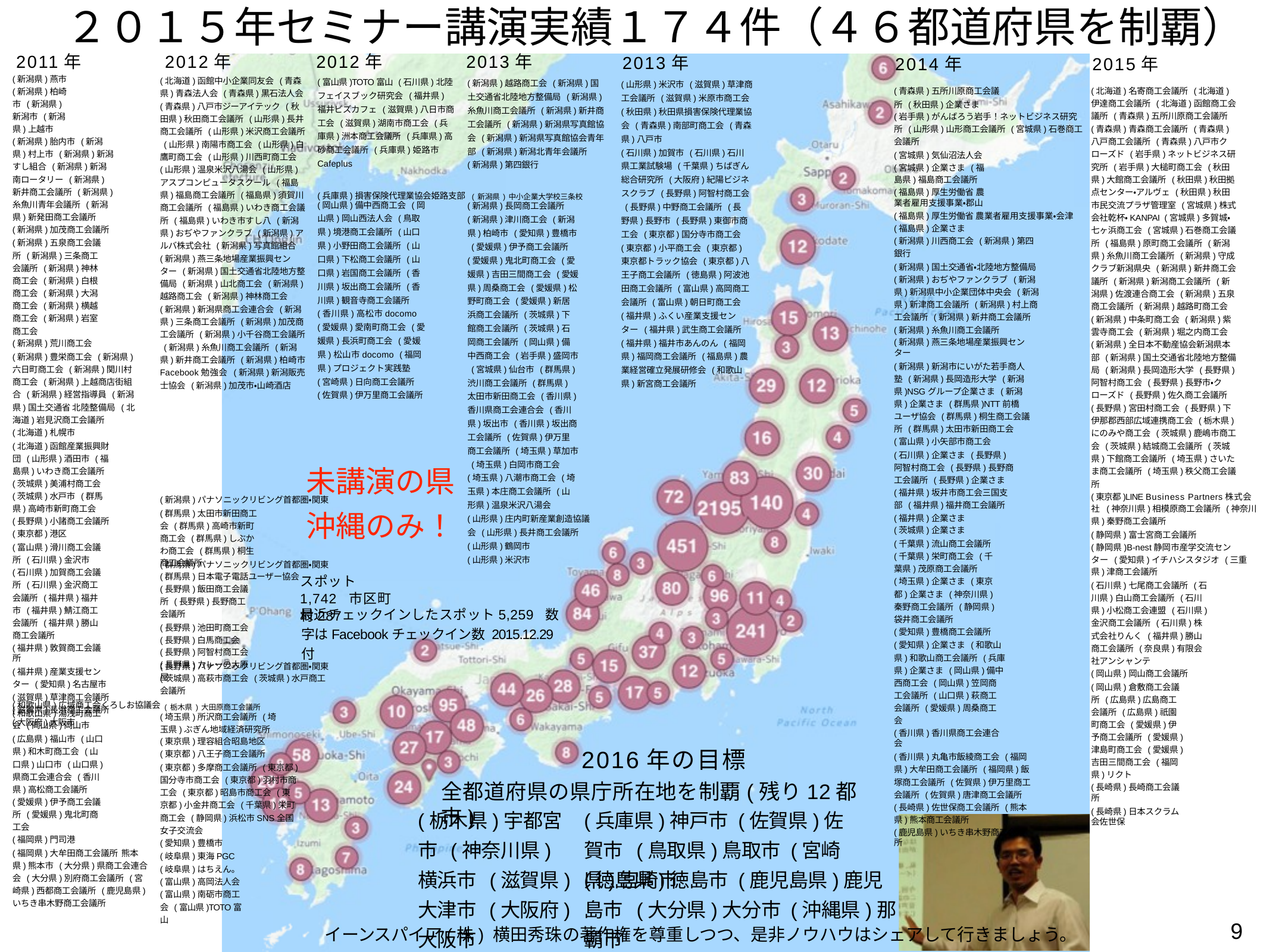

# ２０１５年セミナー講演実績１７４件（４６都道府県を制覇）

2011年
(新潟県)燕市  (新潟県)柏崎市  (新潟県)新潟市  (新潟県)上越市
(新潟県)胎内市  (新潟県)村上市  (新潟県)新潟すし組合  (新潟県)新潟南ロータリー  (新潟県)新井商工会議所  (新潟県)糸魚川青年会議所  (新潟県)新発田商工会議所
(新潟県)加茂商工会議所
(新潟県)五泉商工会議所  (新潟県)三条商工会議所  (新潟県)神林商工会  (新潟県)白根商工会  (新潟県)大潟商工会  (新潟県)横越商工会  (新潟県)岩室商工会
(新潟県)荒川商工会
(新潟県)豊栄商工会  (新潟県)六日町商工会  (新潟県)関川村商工会  (新潟県)上越商店街組合  (新潟県)経営指導員  (新潟県)国土交通省 北陸整備局  (北海道)岩見沢商工会議所
(北海道)札幌市
(北海道)函館産業振興財団  (山形県)酒田市  (福島県)いわき商工会議所  (茨城県)美浦村商工会  (茨城県)水戸市  (群馬県)高崎市新町商工会  (長野県)小諸商工会議所
(東京都)港区
(富山県)滑川商工会議所  (石川県)金沢市  (石川県)加賀商工会議所  (石川県)金沢商工会議所  (福井県)福井市  (福井県)鯖江商工会議所  (福井県)勝山商工会議所
(福井県)敦賀商工会議所
(福井県)産業支援センター  (愛知県)名古屋市  (滋賀県)草津商工会議所  (滋賀県)長浜商工会議所  (大阪府)大阪市
2012年
(北海道)函館中小企業同友会  (青森県)青森法人会  (青森県)黒石法人会  (青森県)八戸市ジーアイテック  (秋田県)秋田商工会議所  (山形県)長井商工会議所  (山形県)米沢商工会議所  (山形県)南陽市商工会  (山形県)白鷹町商工会  (山形県)川西町商工会  (山形県)温泉米沢八湯会  (山形県)アスプコンピュータスクール  (福島県)福島商工会議所  (福島県)須賀川商工会議所  (福島県)いわき商工会議所  (福島県)いわき市すし八  (新潟県)おぢやファンクラブ  (新潟県)アルバ株式会社  (新潟県)写真館組合  (新潟県)燕三条地場産業振興センター  (新潟県)国土交通省北陸地方整備局  (新潟県)山北商工会  (新潟県)越路商工会  (新潟県)神林商工会  (新潟県)新潟県商工会連合会  (新潟県)三条商工会議所  (新潟県)加茂商工会議所  (新潟県)小千谷商工会議所  (新潟県)糸魚川商工会議所  (新潟県)新井商工会議所  (新潟県)柏崎市Facebook勉強会  (新潟県)新潟販売士協会  (新潟県)加茂市・山崎酒店
2012年
(富山県)TOTO富山  (石川県)北陸フェイスブック研究会  (福井県)福井ビズカフェ  (滋賀県)八日市商工会  (滋賀県)湖南市商工会  (兵庫県)洲本商工会議所  (兵庫県)高砂商工会議所  (兵庫県)姫路市Cafeplus
2013年
(新潟県)越路商工会  (新潟県)国土交通省北陸地方整備局  (新潟県)糸魚川商工会議所  (新潟県)新井商工会議所  (新潟県)新潟県写真館協会  (新潟県)新潟県写真館協会青年部  (新潟県)新潟北青年会議所  (新潟県)第四銀行

2013年
(山形県)米沢市  (滋賀県)草津商工会議所  (滋賀県)米原市商工会  (秋田県)秋田県損害保険代理業協会  (青森県)南部町商工会  (青森県)八戸市
(石川県)加賀市  (石川県)石川県工業試験場  (千葉県)ちばぎん総合研究所  (大阪府)紀陽ビジネスクラブ  (長野県)阿智村商工会  (長野県)中野商工会議所  (長野県)長野市  (長野県)東御市商工会  (東京都)国分寺市商工会  (東京都)小平商工会  (東京都)東京都トラック協会  (東京都)八王子商工会議所  (徳島県)阿波池田商工会議所  (富山県)高岡商工会議所  (富山県)朝日町商工会  (福井県)ふくい産業支援センター  (福井県)武生商工会議所  (福井県)福井市あんのん  (福岡県)福岡商工会議所  (福島県)農業経営確立発展研修会  (和歌山県)新宮商工会議所
2014年
(青森県)五所川原商工会議所  (秋田県)企業さま
(岩手県)がんばろう岩手！ネットビジネス研究所  (山形県)山形商工会議所  (宮城県)石巻商工会議所
(宮城県)気仙沼法人会  (宮城県)企業さま  (福島県)福島商工会議所
(福島県)厚生労働省 農業者雇用支援事業・郡山
(福島県)厚生労働省 農業者雇用支援事業・会津  (福島県)企業さま
(新潟県)川西商工会  (新潟県)第四銀行
(新潟県)国土交通省・北陸地方整備局  (新潟県)おぢやファンクラブ  (新潟県)新潟県中小企業団体中央会  (新潟県)新津商工会議所  (新潟県)村上商工会議所  (新潟県)新井商工会議所  (新潟県)糸魚川商工会議所
(新潟県)燕三条地場産業振興センター
(新潟県)新潟市にいがた若手商人塾  (新潟県)長岡造形大学  (新潟県)NSGグループ企業さま  (新潟県)企業さま  (群馬県)NTT前橋ユーザ協会  (群馬県)桐生商工会議所  (群馬県)太田市新田商工会
(富山県)小矢部市商工会
(石川県)企業さま  (長野県)阿智村商工会  (長野県)長野商工会議所  (長野県)企業さま  (福井県)坂井市商工会三国支部  (福井県)福井商工会議所  (福井県)企業さま
(茨城県)企業さま
(千葉県)流山商工会議所  (千葉県)栄町商工会  (千葉県)茂原商工会議所  (埼玉県)企業さま  (東京都)企業さま  (神奈川県)秦野商工会議所  (静岡県)袋井商工会議所
(愛知県)豊橋商工会議所
(愛知県)企業さま  (和歌山県)和歌山商工会議所  (兵庫県)企業さま  (岡山県)備中西商工会  (岡山県)笠岡商工会議所  (山口県)萩商工会議所  (愛媛県)周桑商工会
(香川県)香川県商工会連合会
(香川県)丸亀市飯綾商工会  (福岡県)大牟田商工会議所  (福岡県)飯塚商工会議所  (佐賀県)伊万里商工会議所  (佐賀県)唐津商工会議所  (長崎県)佐世保商工会議所  (熊本県)熊本商工会議所
(鹿児島県)いちき串木野商工会議所
2015年
(北海道)名寄商工会議所  (北海道)伊達商工会議所  (北海道)函館商工会議所  (青森県)五所川原商工会議所  (青森県)青森商工会議所  (青森県)八戸商工会議所  (青森県)八戸市クローズド  (岩手県)ネットビジネス研究所  (岩手県)大槌町商工会  (秋田県)大館商工会議所  (秋田県)秋田拠点センター・アルヴェ  (秋田県)秋田市民交流プラザ管理室  (宮城県)株式会社乾杯・KANPAI  (宮城県)多賀城・七ヶ浜商工会  (宮城県)石巻商工会議所  (福島県)原町商工会議所  (新潟県)糸魚川商工会議所  (新潟県)守成クラブ新潟県央  (新潟県)新井商工会議所  (新潟県)新潟商工会議所  (新潟県)佐渡連合商工会  (新潟県)五泉商工会議所  (新潟県)越路町商工会  (新潟県)中条町商工会  (新潟県)紫雲寺商工会  (新潟県)堀之内商工会  (新潟県)全日本不動産協会新潟県本部  (新潟県)国土交通省北陸地方整備局  (新潟県)長岡造形大学  (長野県)阿智村商工会  (長野県)長野市・クローズド  (長野県)佐久商工会議所  (長野県)宮田村商工会  (長野県)下伊那郡西部広域連携商工会  (栃木県)にのみや商工会  (茨城県)鹿嶋市商工会  (茨城県)結城商工会議所  (茨城県)下館商工会議所  (埼玉県)さいたま商工会議所  (埼玉県)秩父商工会議所
(東京都)LINE Business Partners株式会社  (神奈川県)相模原商工会議所  (神奈川県)秦野商工会議所
(静岡県)富士宮商工会議所
(静岡県)B-nest静岡市産学交流センター  (愛知県)イチハシスタジオ  (三重県)津商工会議所
(石川県)七尾商工会議所  (石川県)白山商工会議所  (石川県)小松商工会連盟  (石川県)金沢商工会議所  (石川県)株式会社りんく  (福井県)勝山商工会議所  (奈良県)有限会社アンシャンテ
(岡山県)岡山商工会議所
(岡山県)倉敷商工会議所  (広島県)広島商工会議所  (広島県)祇園町商工会  (愛媛県)伊予商工会議所  (愛媛県)津島町商工会  (愛媛県)吉田三間商工会  (福岡県)リクト
(長崎県)長崎商工会議所
(長崎県)日本スクラム会佐世保
(兵庫県)損害保険代理業協会姫路支部  (新潟県)中小企業大学校三条校
(岡山県)備中西商工会  (岡山県)岡山西法人会  (鳥取県)境港商工会議所  (山口県)小野田商工会議所  (山口県)下松商工会議所  (山口県)岩国商工会議所  (香川県)坂出商工会議所  (香川県)観音寺商工会議所  (香川県)高松市docomo  (愛媛県)愛南町商工会  (愛媛県)長浜町商工会  (愛媛県)松山市docomo  (福岡県)プロジェクト実践塾  (宮崎県)日向商工会議所  (佐賀県)伊万里商工会議所
(新潟県)長岡商工会議所  (新潟県)津川商工会  (新潟県)柏崎市  (愛知県)豊橋市  (愛媛県)伊予商工会議所  (愛媛県)鬼北町商工会  (愛媛県)吉田三間商工会  (愛媛県)周桑商工会  (愛媛県)松野町商工会  (愛媛県)新居浜商工会議所  (茨城県)下館商工会議所  (茨城県)石岡商工会議所  (岡山県)備中西商工会  (岩手県)盛岡市  (宮城県)仙台市  (群馬県)渋川商工会議所  (群馬県)太田市新田商工会  (香川県)香川県商工会連合会  (香川県)坂出市  (香川県)坂出商工会議所  (佐賀県)伊万里商工会議所  (埼玉県)草加市  (埼玉県)白岡市商工会  (埼玉県)八潮市商工会  (埼玉県)本庄商工会議所  (山形県)温泉米沢八湯会
(山形県)庄内町新産業創造協議会  (山形県)長井商工会議所  (山形県)鶴岡市
(山形県)米沢市
未講演の県
(新潟県)パナソニックリビング首都圏・関東
(群馬県)太田市新田商工会  (群馬県)高崎市新町商工会  (群馬県)しぶかわ商工会  (群馬県)桐生商工会議所
沖縄のみ！
(群馬県)パナソニックリビング首都圏・関東  (群馬県)日本電子電話ユーザー協会
スポット1,742  市区町村287
(長野県)飯田商工会議所  (長野県)長野商工会議所
(長野県)池田町商工会  (長野県)白馬商工会  (長野県)阿智村商工会  (長野県)カレーの大原屋
最近チェックインしたスポット5,259  数字はFacebookチェックイン数 2015.12.29付
(長野県)パナソニックリビング首都圏・関東  (茨城県)高萩市商工会  (茨城県)水戸商工会議所
(和歌山県)広域商工会くろしお協議会 (栃木県)大田原商工会議所
(和歌山県)湯浅町商工会  (岡山県)岡山市
(広島県)福山市  (山口県)和木町商工会  (山口県)山口市  (山口県)県商工会連合会  (香川県)高松商工会議所  (愛媛県)伊予商工会議所  (愛媛県)鬼北町商工会
(福岡県)門司港
(福岡県)大牟田商工会議所  熊本県)熊本市  (大分県)県商工会連合会  (大分県)別府商工会議所  (宮崎県)西都商工会議所  (鹿児島県)いちき串木野商工会議所
(埼玉県)所沢商工会議所  (埼玉県)ぶぎん地域経済研究所  (東京県)理容組合昭島地区  (東京都)八王子商工会議所
(東京都)多摩商工会議所  (東京都)国分寺市商工会  (東京都)羽村市商工会  (東京都)昭島市商工会  (東京都)小金井商工会  (千葉県)栄町商工会  (静岡県)浜松市SNS全国女子交流会
(愛知県)豊橋市
(岐阜県)東海PGC  (岐阜県)はちえん。  (富山県)高岡法人会  (富山県)南砺市商工会  (富山県)TOTO富山
2016年の目標
全都道府県の県庁所在地を制覇(残り12都市)
(栃木県)宇都宮市  (神奈川県)横浜市  (滋賀県)大津市  (大阪府)大阪市
(兵庫県)神戸市 (佐賀県)佐賀市  (鳥取県)鳥取市 (宮崎県)宮崎市

(徳島県)徳島市 (鹿児島県)鹿児島市  (大分県)大分市 (沖縄県)那覇市

9
イーンスパイア(株) 横田秀珠の著作権を尊重しつつ、是非ノウハウはシェアして行きましょう。